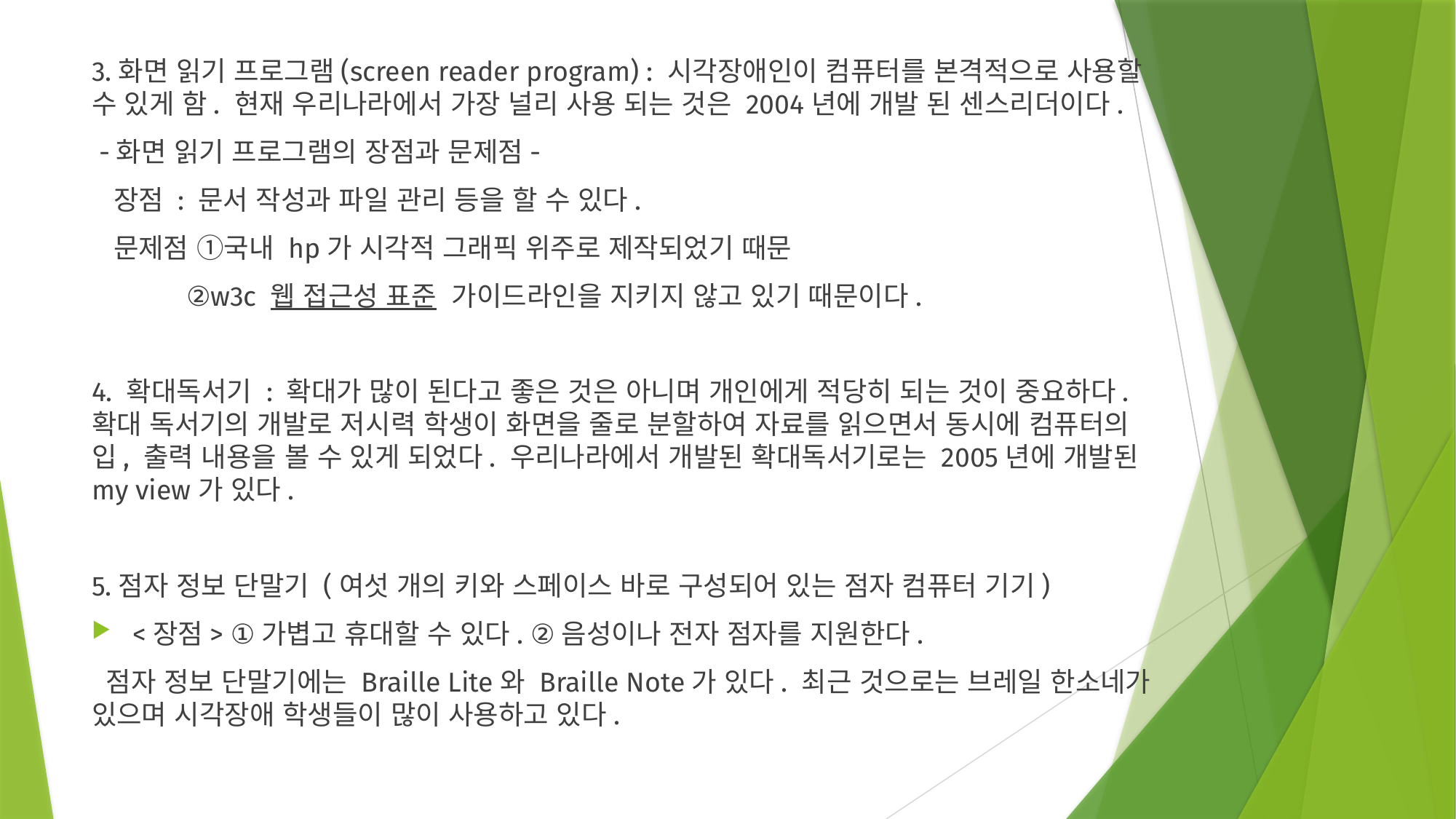

3.화면 읽기 프로그램(screen reader program) : 시각장애인이 컴퓨터를 본격적으로 사용할 수 있게 함. 현재 우리나라에서 가장 널리 사용 되는 것은 2004년에 개발 된 센스리더이다.
 -화면 읽기 프로그램의 장점과 문제점-
  장점 : 문서 작성과 파일 관리 등을 할 수 있다.
  문제점 ①국내 hp가 시각적 그래픽 위주로 제작되었기 때문
             ②w3c 웹 접근성 표준  가이드라인을 지키지 않고 있기 때문이다.

4. 확대독서기 : 확대가 많이 된다고 좋은 것은 아니며 개인에게 적당히 되는 것이 중요하다. 확대 독서기의 개발로 저시력 학생이 화면을 줄로 분할하여 자료를 읽으면서 동시에 컴퓨터의 입, 출력 내용을 볼 수 있게 되었다. 우리나라에서 개발된 확대독서기로는 2005년에 개발된 my view가 있다.

5.점자 정보 단말기 (여섯 개의 키와 스페이스 바로 구성되어 있는 점자 컴퓨터 기기)
<장점> ①가볍고 휴대할 수 있다. ②음성이나 전자 점자를 지원한다.
 점자 정보 단말기에는 Braille Lite와 Braille Note가 있다. 최근 것으로는 브레일 한소네가 있으며 시각장애 학생들이 많이 사용하고 있다.